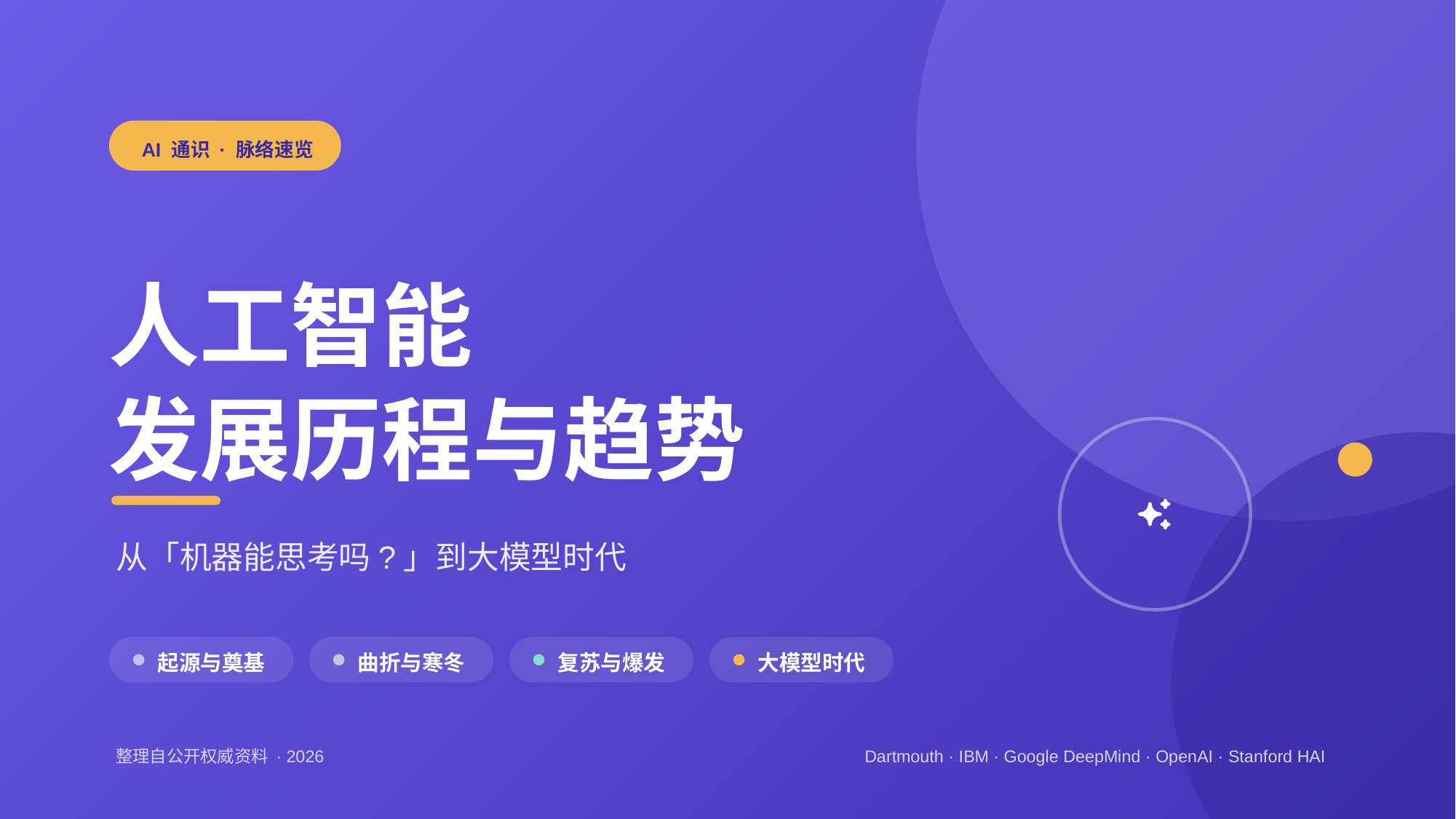

AI 通识 · 脉络速览
人工智能
发展历程与趋势

从「机器能思考吗?」到大模型时代

起源与奠基
曲折与寒冬
复苏与爆发
大模型时代

整理自公开权威资料 · 2026
Dartmouth · IBM · Google DeepMind · OpenAI · Stanford HAI